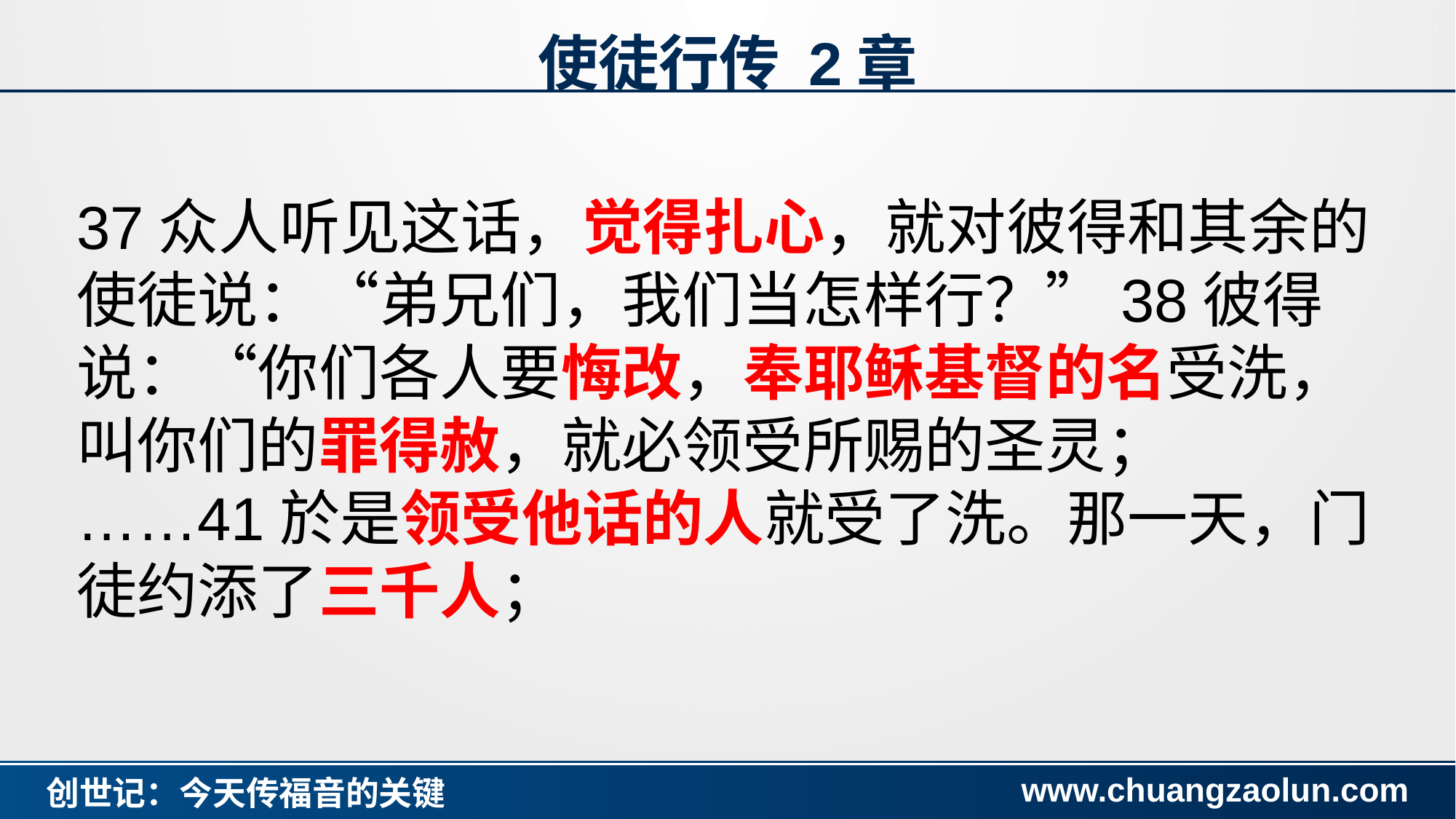

使徒行传 2章
37众人听见这话，觉得扎心，就对彼得和其余的使徒说：“弟兄们，我们当怎样行？”38彼得说：“你们各人要悔改，奉耶稣基督的名受洗，叫你们的罪得赦，就必领受所赐的圣灵；
……41於是领受他话的人就受了洗。那一天，门徒约添了三千人；